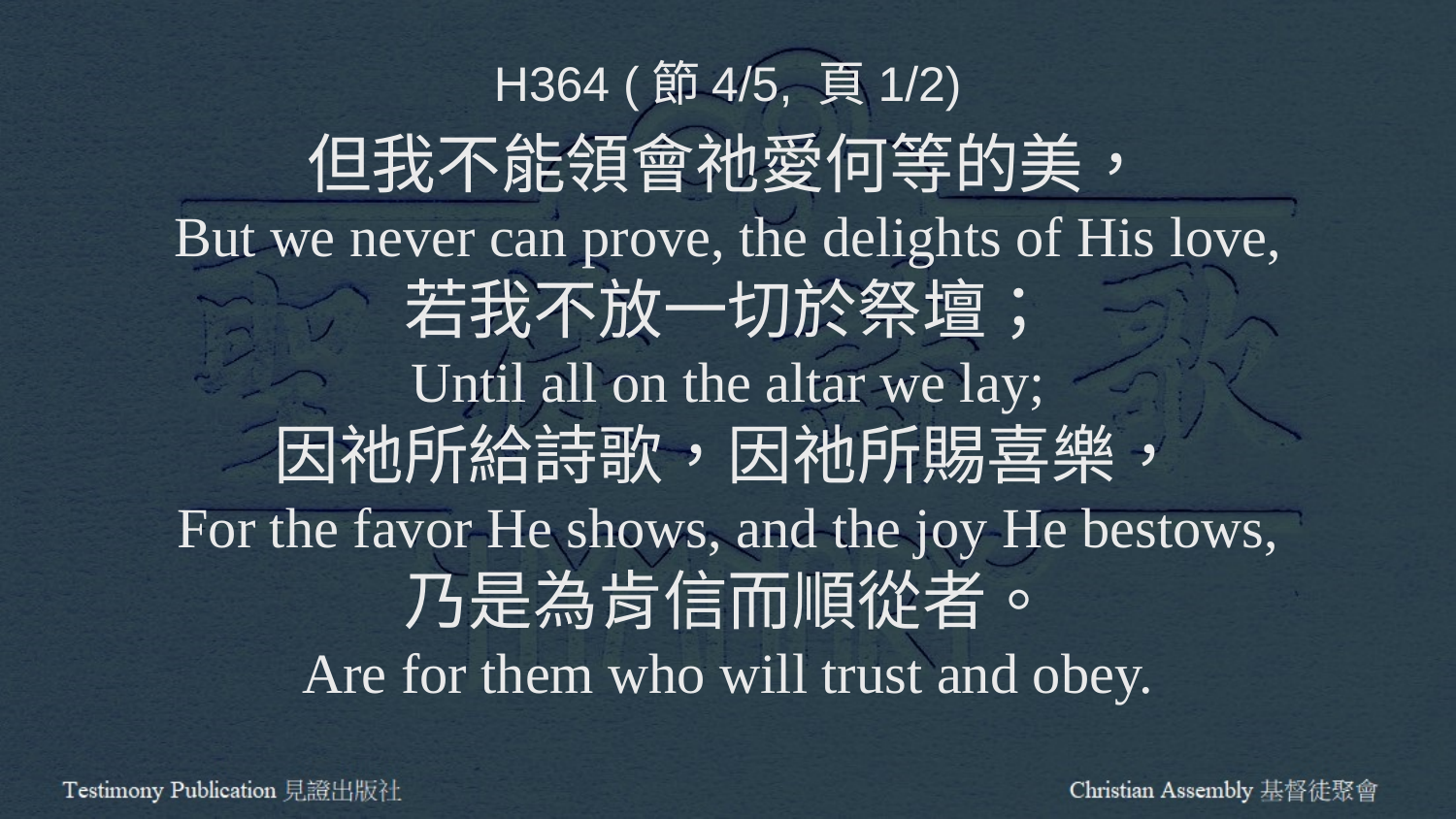

H364 (節4/5, 頁1/2)
但我不能領會祂愛何等的美，
But we never can prove, the delights of His love,
若我不放一切於祭壇；
Until all on the altar we lay;
因祂所給詩歌，因祂所賜喜樂，
For the favor He shows, and the joy He bestows,
乃是為肯信而順從者。
Are for them who will trust and obey.